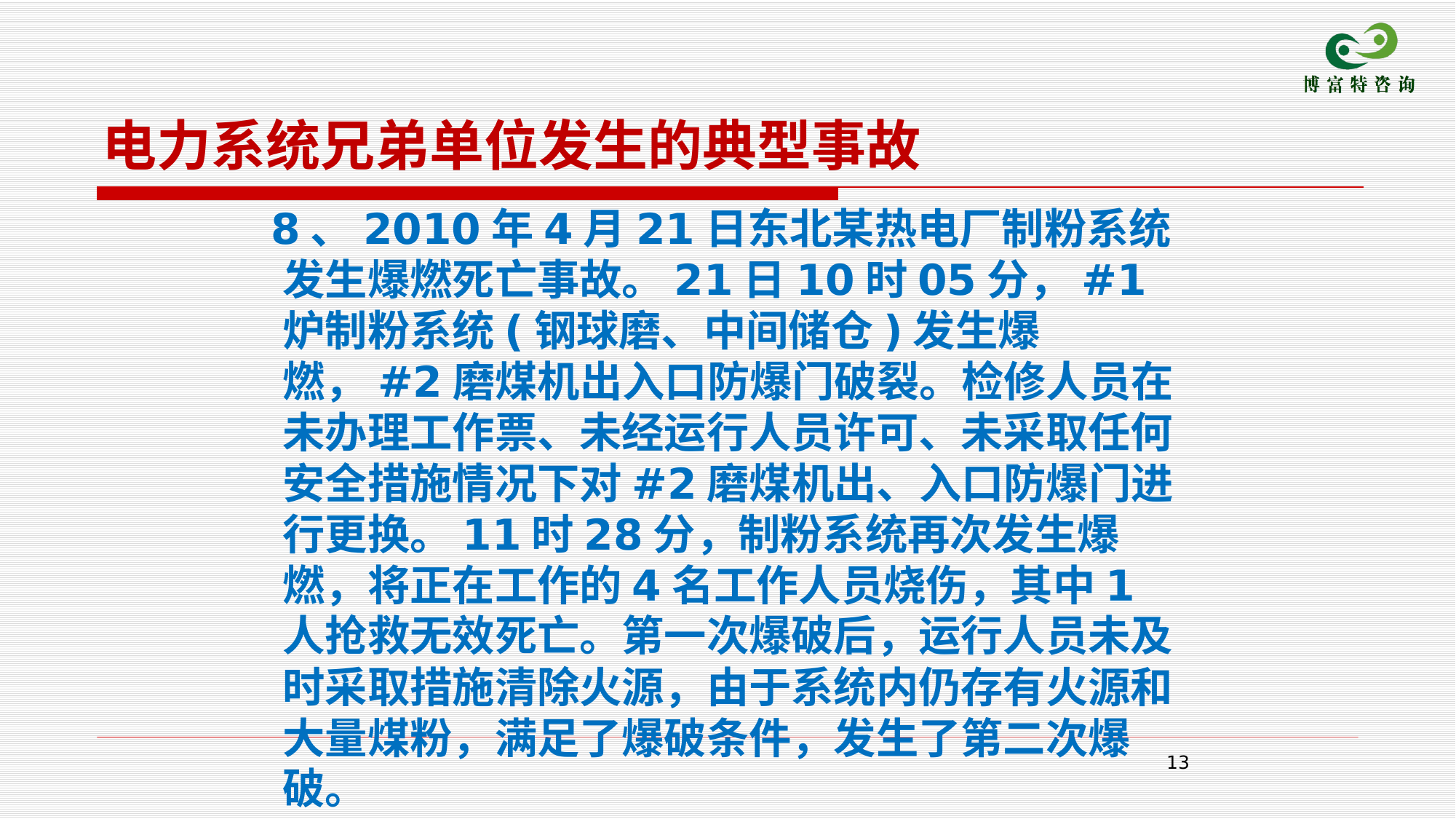

电力系统兄弟单位发生的典型事故
   8、2010年4月21日东北某热电厂制粉系统发生爆燃死亡事故。21日10时05分，#1炉制粉系统(钢球磨、中间储仓)发生爆燃，#2磨煤机出入口防爆门破裂。检修人员在未办理工作票、未经运行人员许可、未采取任何安全措施情况下对#2磨煤机出、入口防爆门进行更换。11时28分，制粉系统再次发生爆燃，将正在工作的4名工作人员烧伤，其中1人抢救无效死亡。第一次爆破后，运行人员未及时采取措施清除火源，由于系统内仍存有火源和大量煤粉，满足了爆破条件，发生了第二次爆破。

13